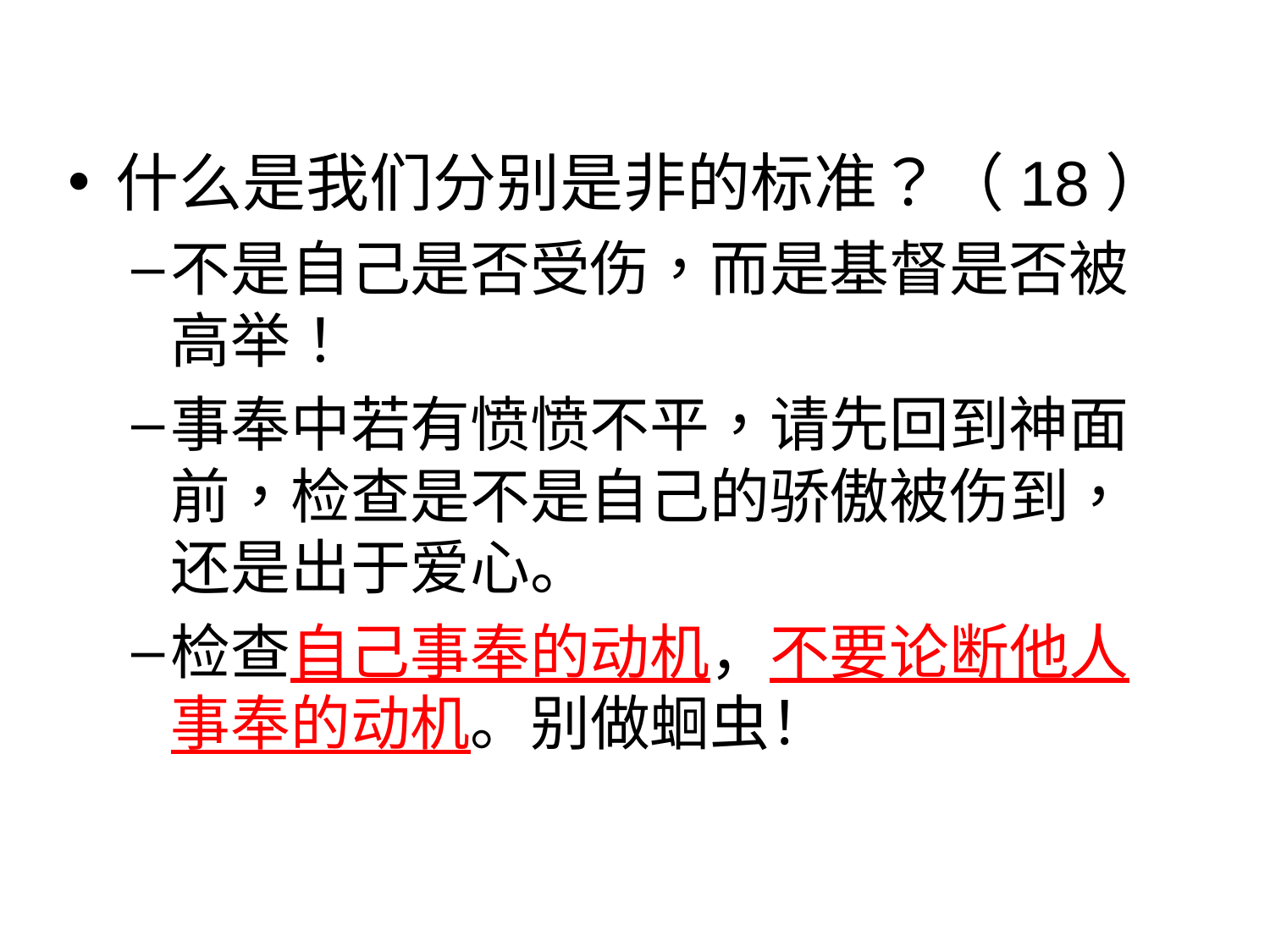

什么是我们分别是非的标准？（18）
不是自己是否受伤，而是基督是否被高举！
事奉中若有愤愤不平，请先回到神面前，检查是不是自己的骄傲被伤到，还是出于爱心。
检查自己事奉的动机，不要论断他人事奉的动机。别做蛔虫！